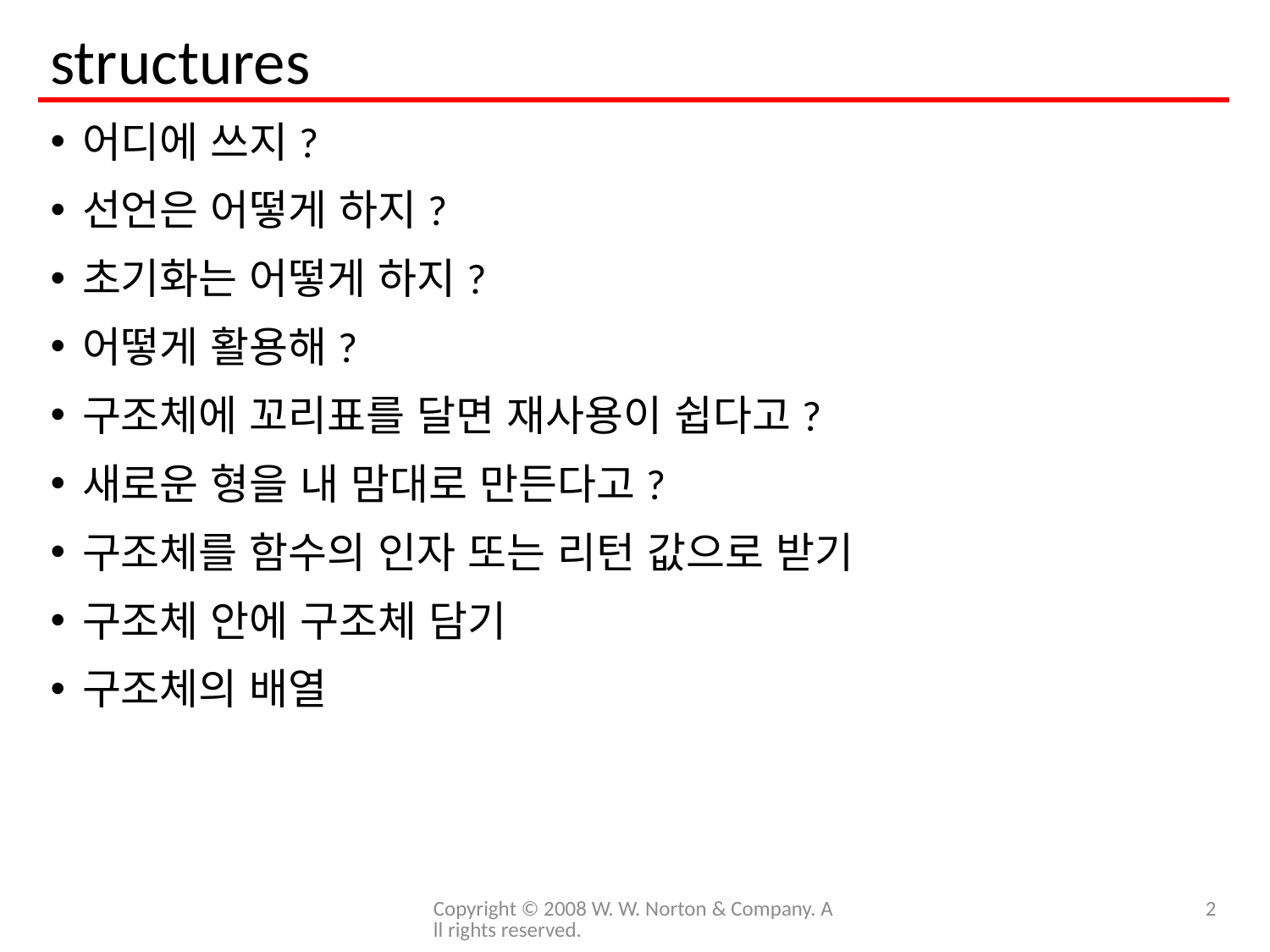

# structures
어디에 쓰지?
선언은 어떻게 하지?
초기화는 어떻게 하지?
어떻게 활용해?
구조체에 꼬리표를 달면 재사용이 쉽다고?
새로운 형을 내 맘대로 만든다고?
구조체를 함수의 인자 또는 리턴 값으로 받기
구조체 안에 구조체 담기
구조체의 배열
Copyright © 2008 W. W. Norton & Company. All rights reserved.
2